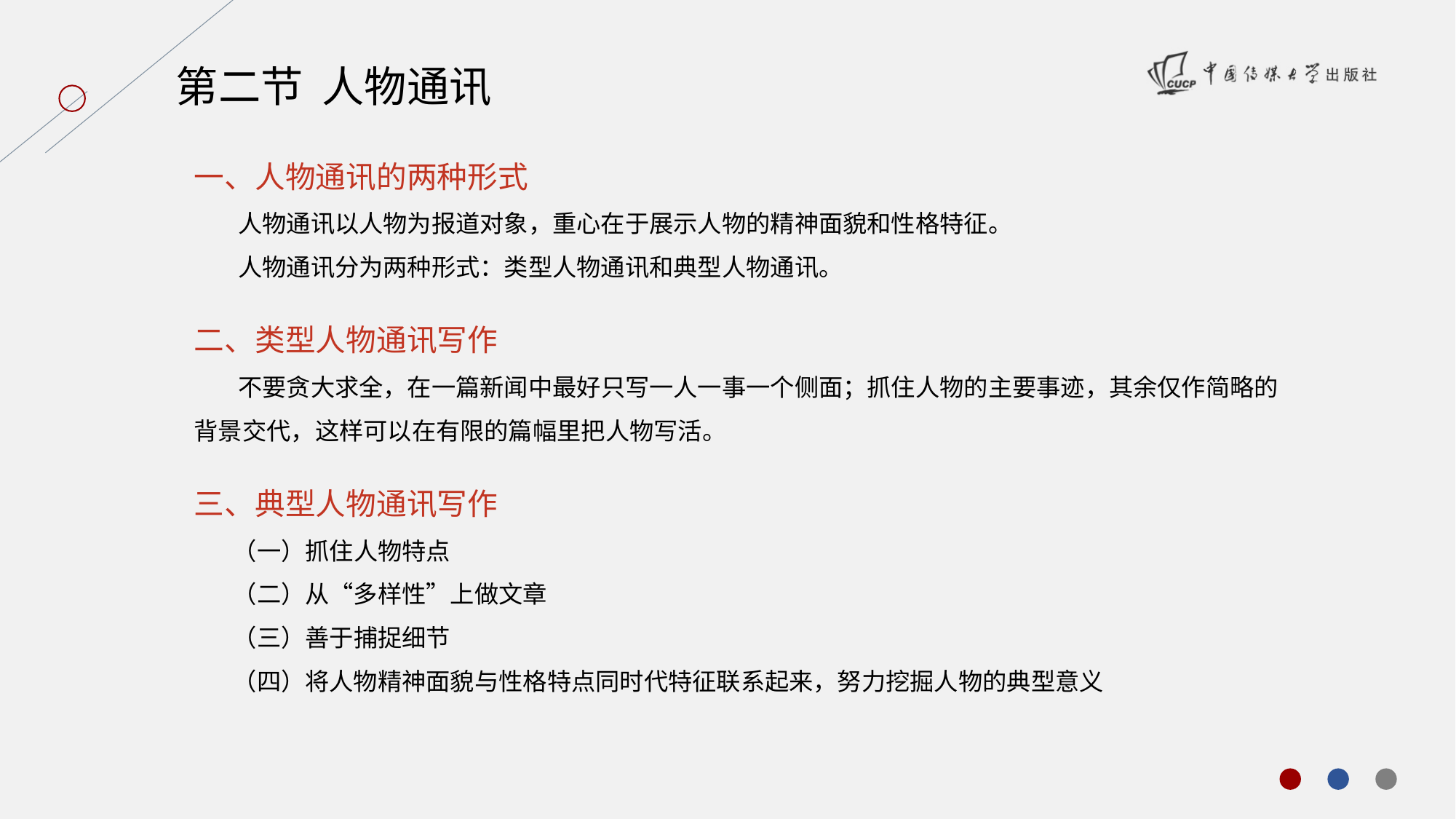

第二节  人物通讯

一、人物通讯的两种形式
       人物通讯以人物为报道对象，重心在于展示人物的精神面貌和性格特征。
       人物通讯分为两种形式：类型人物通讯和典型人物通讯。

二、类型人物通讯写作
       不要贪大求全，在一篇新闻中最好只写一人一事一个侧面；抓住人物的主要事迹，其余仅作简略的背景交代，这样可以在有限的篇幅里把人物写活。

三、典型人物通讯写作
      （一）抓住人物特点
      （二）从“多样性”上做文章
      （三）善于捕捉细节
      （四）将人物精神面貌与性格特点同时代特征联系起来，努力挖掘人物的典型意义